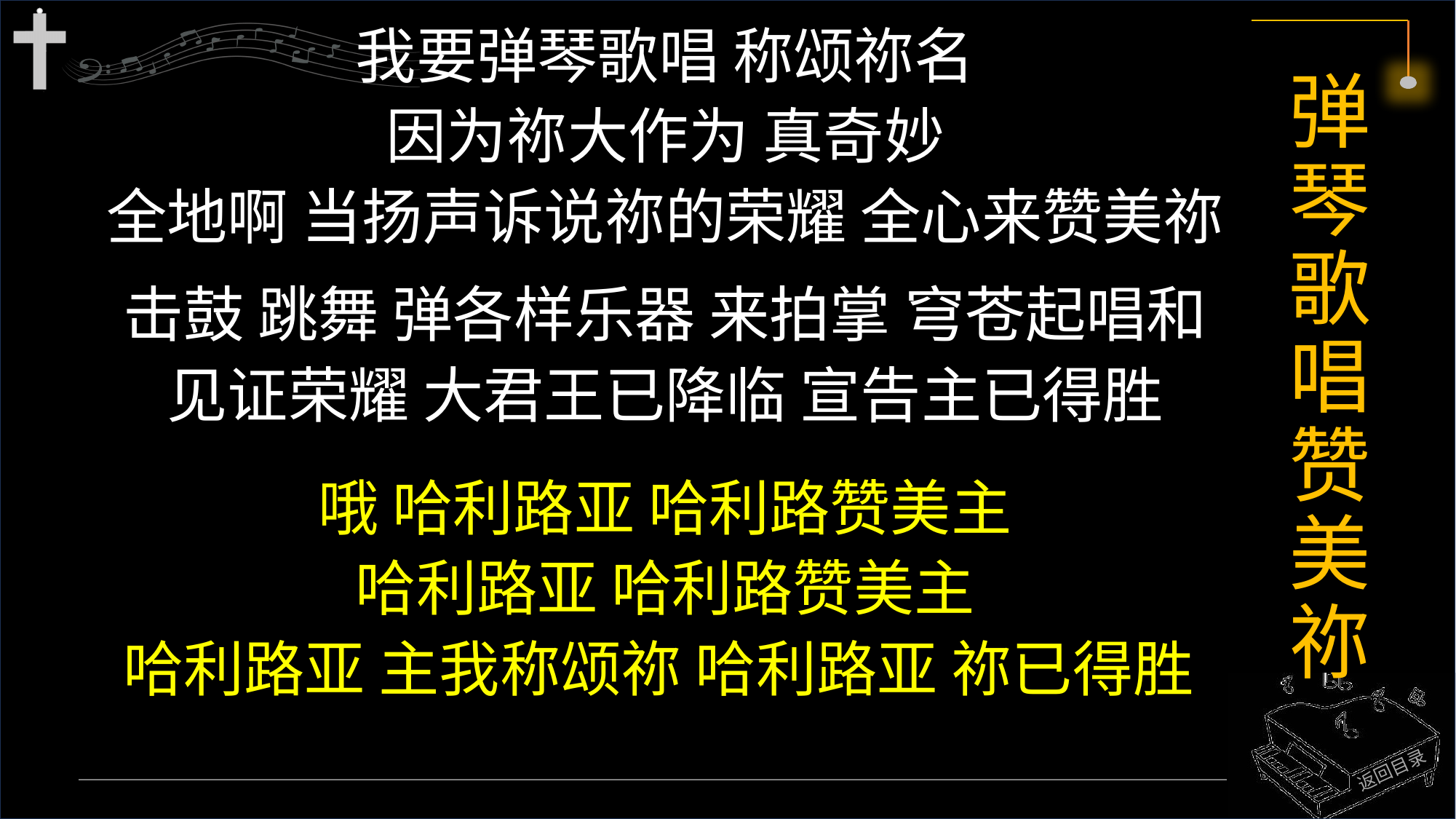

我要弹琴歌唱 称颂祢名
因为祢大作为 真奇妙
全地啊 当扬声诉说祢的荣耀 全心来赞美祢

击鼓 跳舞 弹各样乐器 来拍掌 穹苍起唱和
见证荣耀 大君王已降临 宣告主已得胜

哦 哈利路亚 哈利路赞美主
哈利路亚 哈利路赞美主
哈利路亚 主我称颂祢 哈利路亚 祢已得胜
# 弹琴歌唱赞美祢